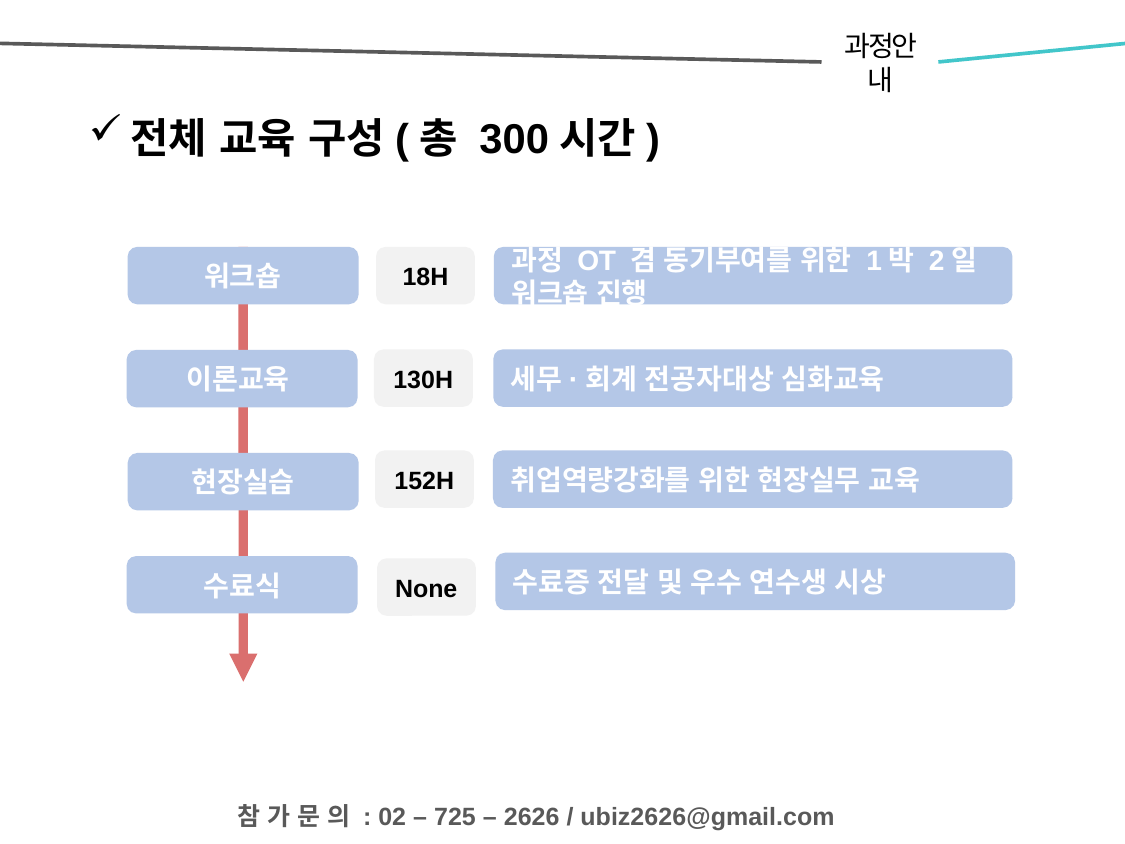

과정안내
전체 교육 구성(총 300시간)
워크숍
18H
과정 OT 겸 동기부여를 위한 1박 2일 워크숍 진행
130H
세무·회계 전공자대상 심화교육
이론교육
152H
취업역량강화를 위한 현장실무 교육
현장실습
수료증 전달 및 우수 연수생 시상
수료식
None
참 가 문 의 : 02 – 725 – 2626 / ubiz2626@gmail.com